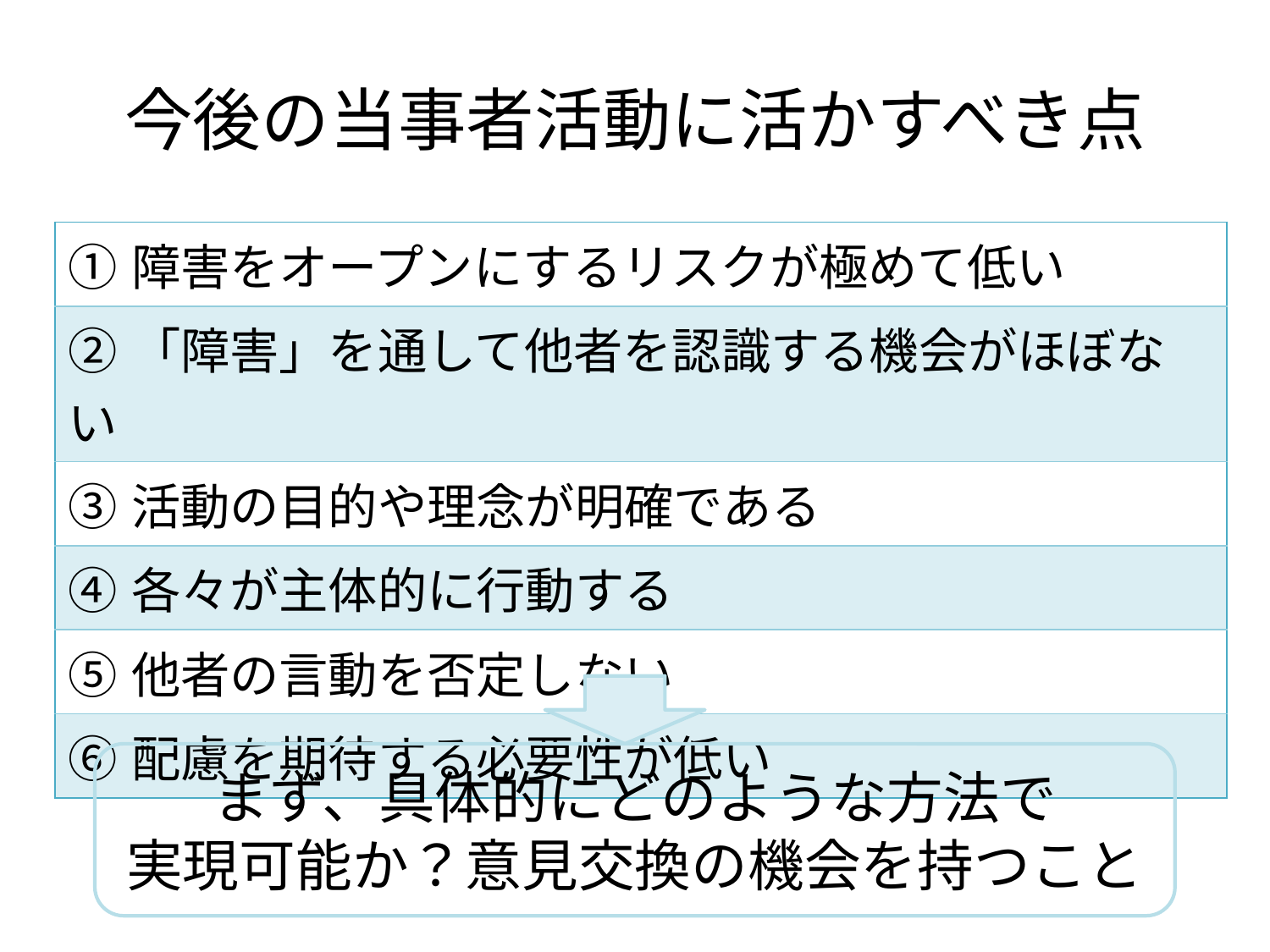

# 今後の当事者活動に活かすべき点
| ①障害をオープンにするリスクが極めて低い |
| --- |
| ②「障害」を通して他者を認識する機会がほぼない |
| ③活動の目的や理念が明確である |
| ④各々が主体的に行動する |
| ⑤他者の言動を否定しない |
| ⑥配慮を期待する必要性が低い |

まず、具体的にどのような方法で
実現可能か？意見交換の機会を持つこと